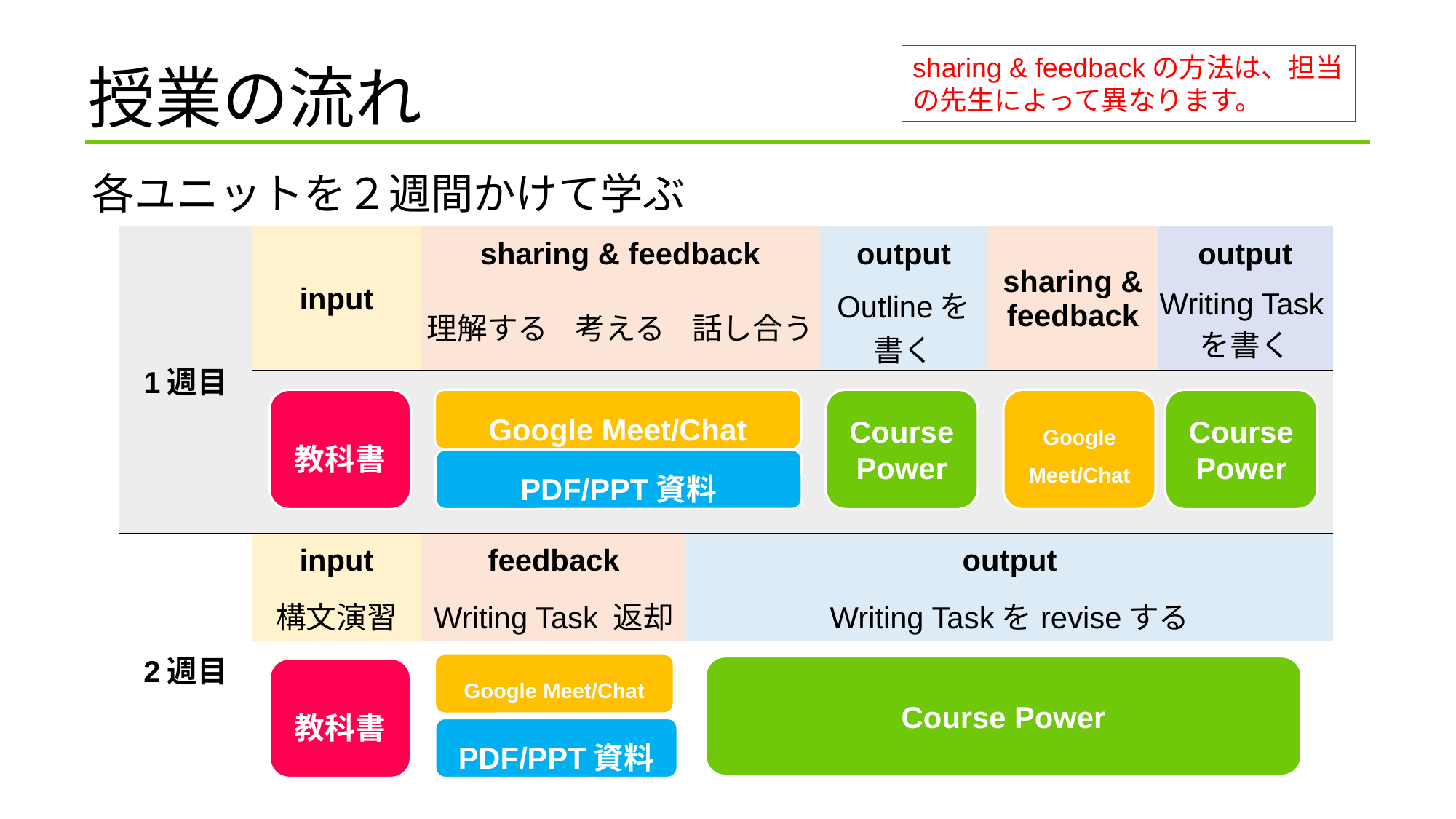

# 授業の流れ
sharing & feedbackの方法は、担当の先生によって異なります。
各ユニットを２週間かけて学ぶ
| 1週目 | input | sharing & feedback |  |  | output | sharing & feedback | output |
| --- | --- | --- | --- | --- | --- | --- | --- |
|  |  | 理解する | 考える | 話し合う | Outlineを 書く |  | Writing Taskを書く |
|  |  |  |  |  |  |  |  |
|  |  |  |  |  |  |  |  |
|  |  |  |  |  |  |  |  |
| 2週目 | input | feedback |  | output |  |  |  |
|  | 構文演習 | Writing Task 返却 |  | Writing Taskをreviseする |  |  |  |
|  |  |  |  |  |  |  |  |
|  |  |  |  |  |  |  |  |
|  |  |  |  |  |  |  |  |

Google Meet/Chat
Google Meet/Chat
Course Power
教科書
Course Power
PDF/PPT資料
Google Meet/Chat
Course Power
教科書
PDF/PPT資料